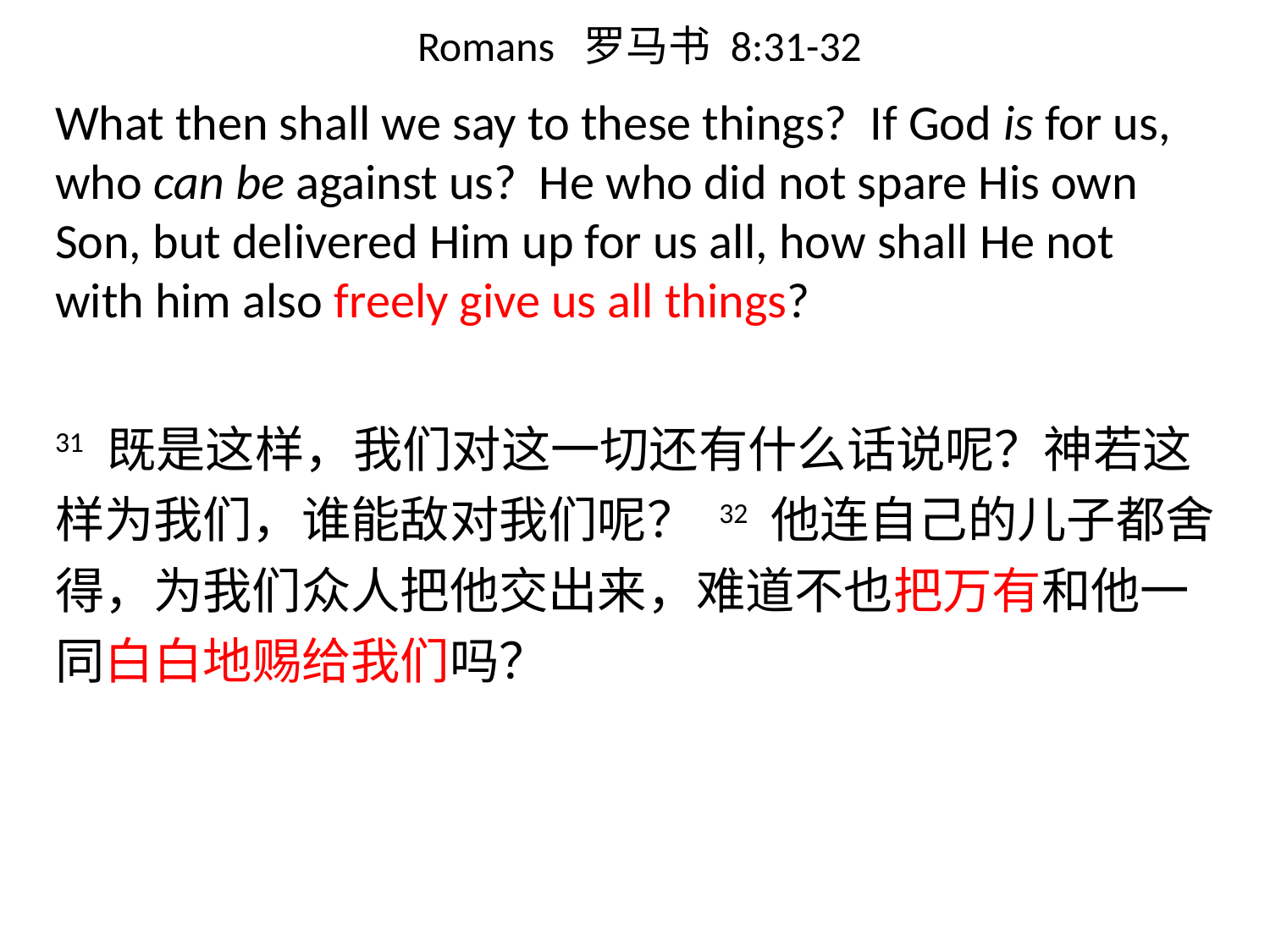

# Romans  罗马书 8:31-32
What then shall we say to these things?  If God is for us, who can be against us?  He who did not spare His own Son, but delivered Him up for us all, how shall He not with him also freely give us all things?

31 既是这样，我们对这一切还有什么话说呢？神若这样为我们，谁能敌对我们呢？ 32 他连自己的儿子都舍得，为我们众人把他交出来，难道不也把万有和他一同白白地赐给我们吗？